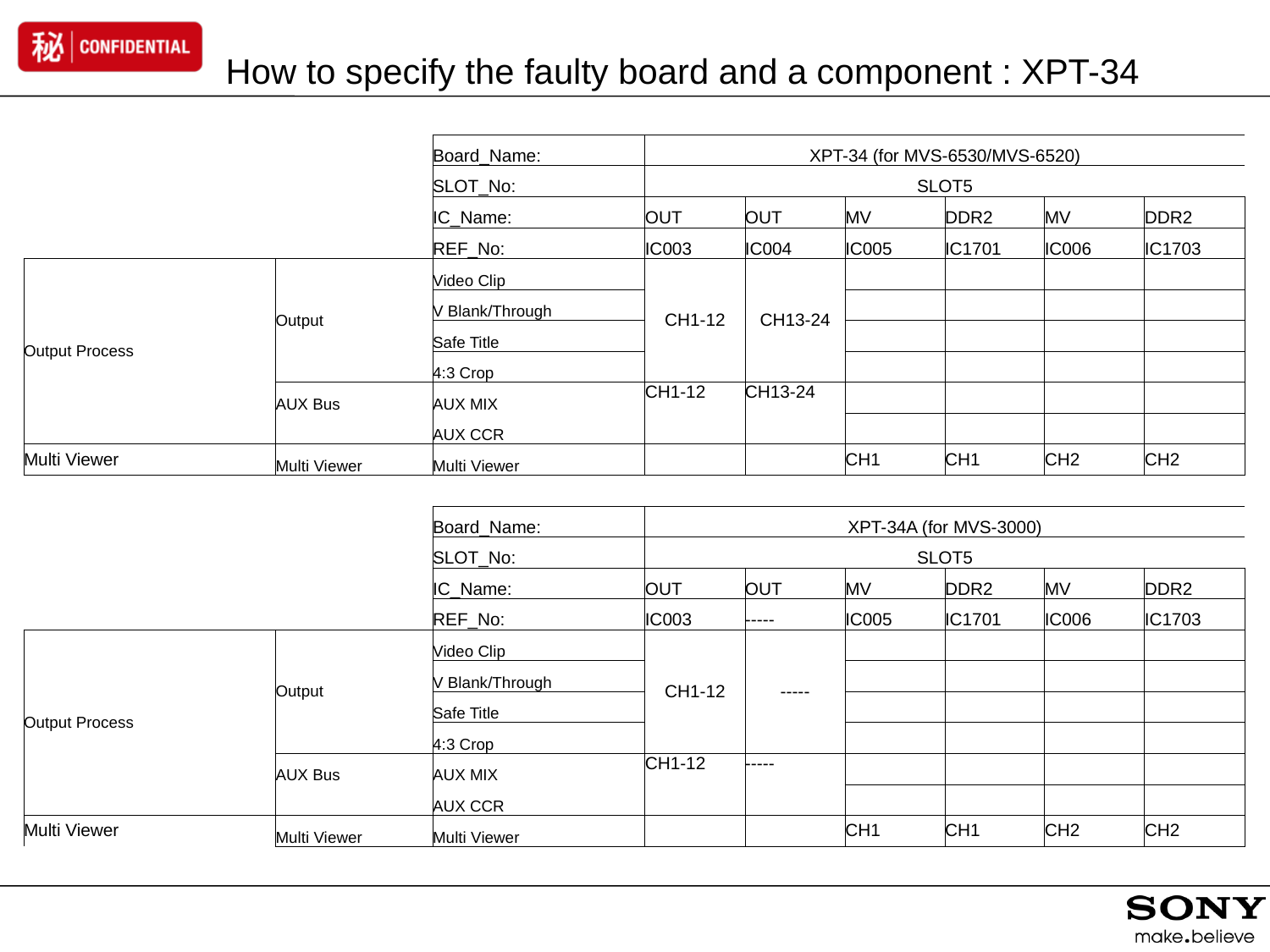

How to specify the faulty board and a component : XPT-34

|  |  | Board\_Name: | XPT-34 (for MVS-6530/MVS-6520) |  |  |  |  |  |
| --- | --- | --- | --- | --- | --- | --- | --- | --- |
|  |  | SLOT\_No: | SLOT5 |  |  |  |  |  |
|  |  | IC\_Name: | OUT | OUT | MV | DDR2 | MV | DDR2 |
|  |  | REF\_No: | IC003 | IC004 | IC005 | IC1701 | IC006 | IC1703 |
| Output Process | Output | Video Clip | CH1-12 | CH13-24 |  |  |  |  |
|  |  | V Blank/Through |  |  |  |  |  |  |
|  |  | Safe Title |  |  |  |  |  |  |
|  |  | 4:3 Crop |  |  |  |  |  |  |
|  | AUX Bus | AUX MIX | CH1-12 | CH13-24 |  |  |  |  |
|  |  | AUX CCR |  |  |  |  |  |  |
| Multi Viewer | Multi Viewer | Multi Viewer |  |  | CH1 | CH1 | CH2 | CH2 |
|  |  |  |  |  |  |  |  |  |
|  |  | Board\_Name: | XPT-34A (for MVS-3000) |  |  |  |  |  |
|  |  | SLOT\_No: | SLOT5 |  |  |  |  |  |
|  |  | IC\_Name: | OUT | OUT | MV | DDR2 | MV | DDR2 |
|  |  | REF\_No: | IC003 | ----- | IC005 | IC1701 | IC006 | IC1703 |
| Output Process | Output | Video Clip | CH1-12 | ----- |  |  |  |  |
|  |  | V Blank/Through |  |  |  |  |  |  |
|  |  | Safe Title |  |  |  |  |  |  |
|  |  | 4:3 Crop |  |  |  |  |  |  |
|  | AUX Bus | AUX MIX | CH1-12 | ----- |  |  |  |  |
|  |  | AUX CCR |  |  |  |  |  |  |
| Multi Viewer | Multi Viewer | Multi Viewer |  |  | CH1 | CH1 | CH2 | CH2 |
山根さん